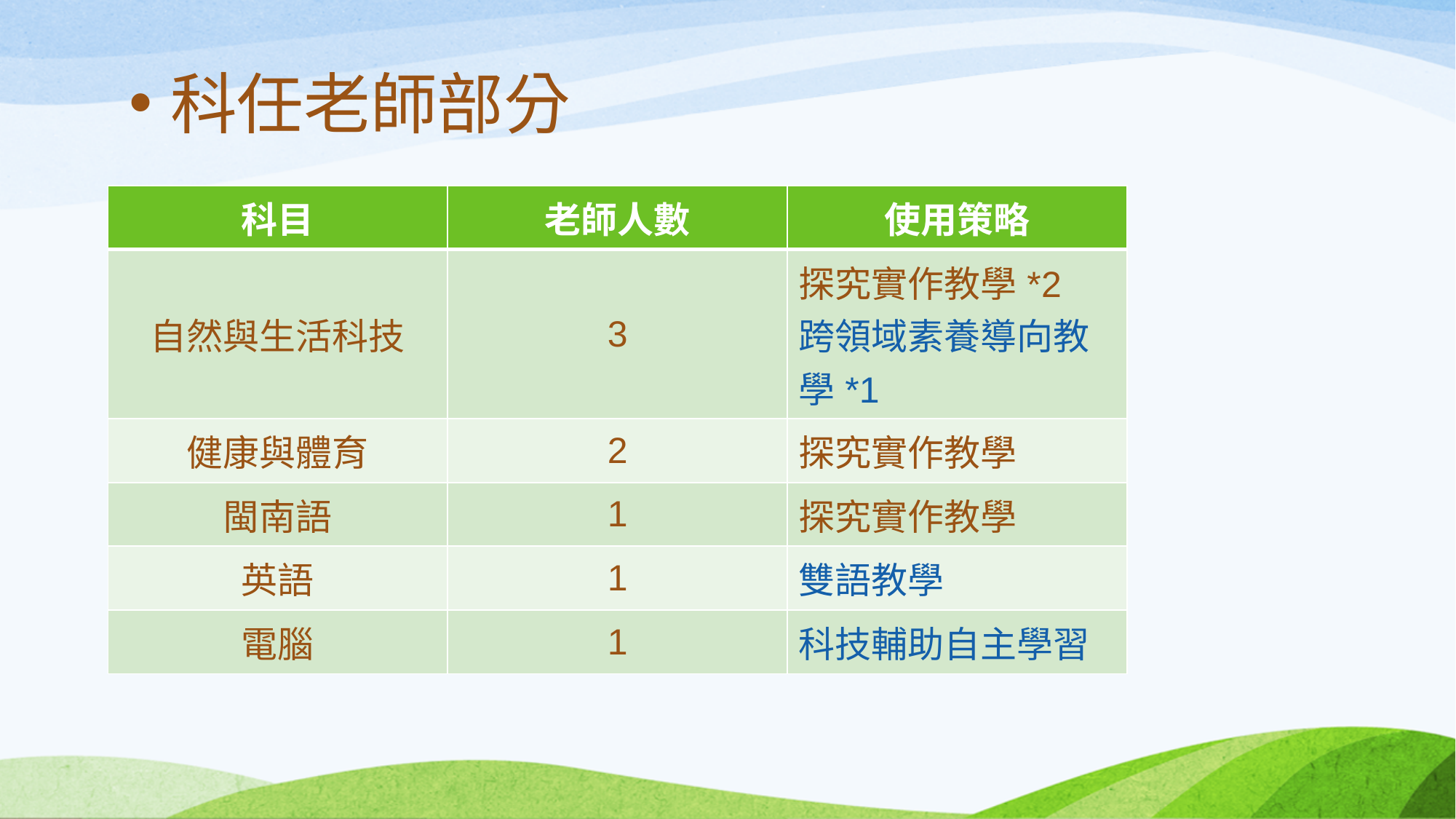

科任老師部分

| 科目 | 老師人數 | 使用策略 |
| --- | --- | --- |
| 自然與生活科技 | 3 | 探究實作教學\*2 跨領域素養導向教學\*1 |
| 健康與體育 | 2 | 探究實作教學 |
| 閩南語 | 1 | 探究實作教學 |
| 英語 | 1 | 雙語教學 |
| 電腦 | 1 | 科技輔助自主學習 |